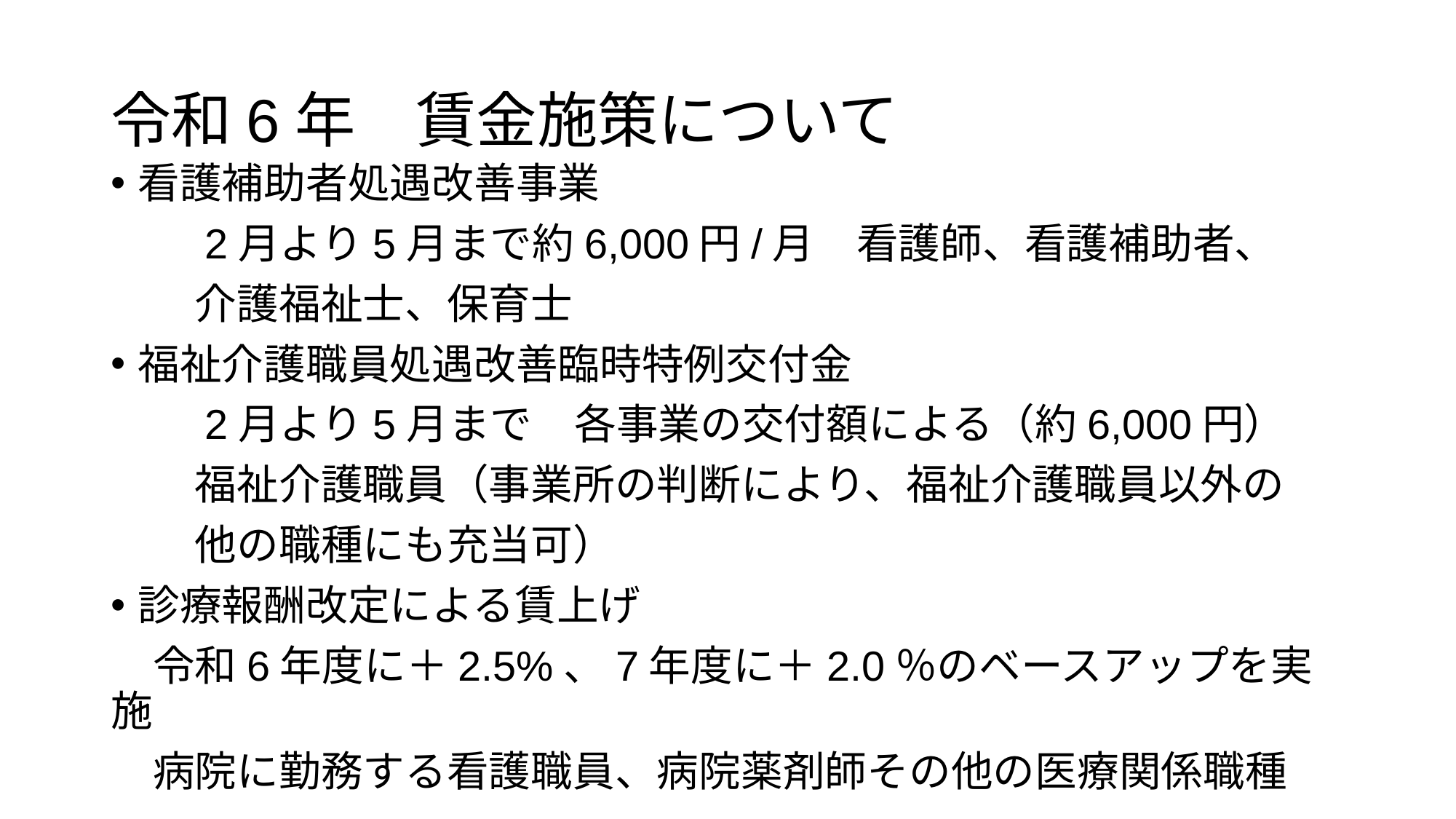

# 令和6年　賃金施策について
看護補助者処遇改善事業
　　2月より5月まで約6,000円/月　看護師、看護補助者、
　　介護福祉士、保育士
福祉介護職員処遇改善臨時特例交付金
　　2月より5月まで　各事業の交付額による（約6,000円）
　　福祉介護職員（事業所の判断により、福祉介護職員以外の
　　他の職種にも充当可）
診療報酬改定による賃上げ
　令和6年度に＋2.5%、7年度に＋2.0％のベースアップを実施
　病院に勤務する看護職員、病院薬剤師その他の医療関係職種